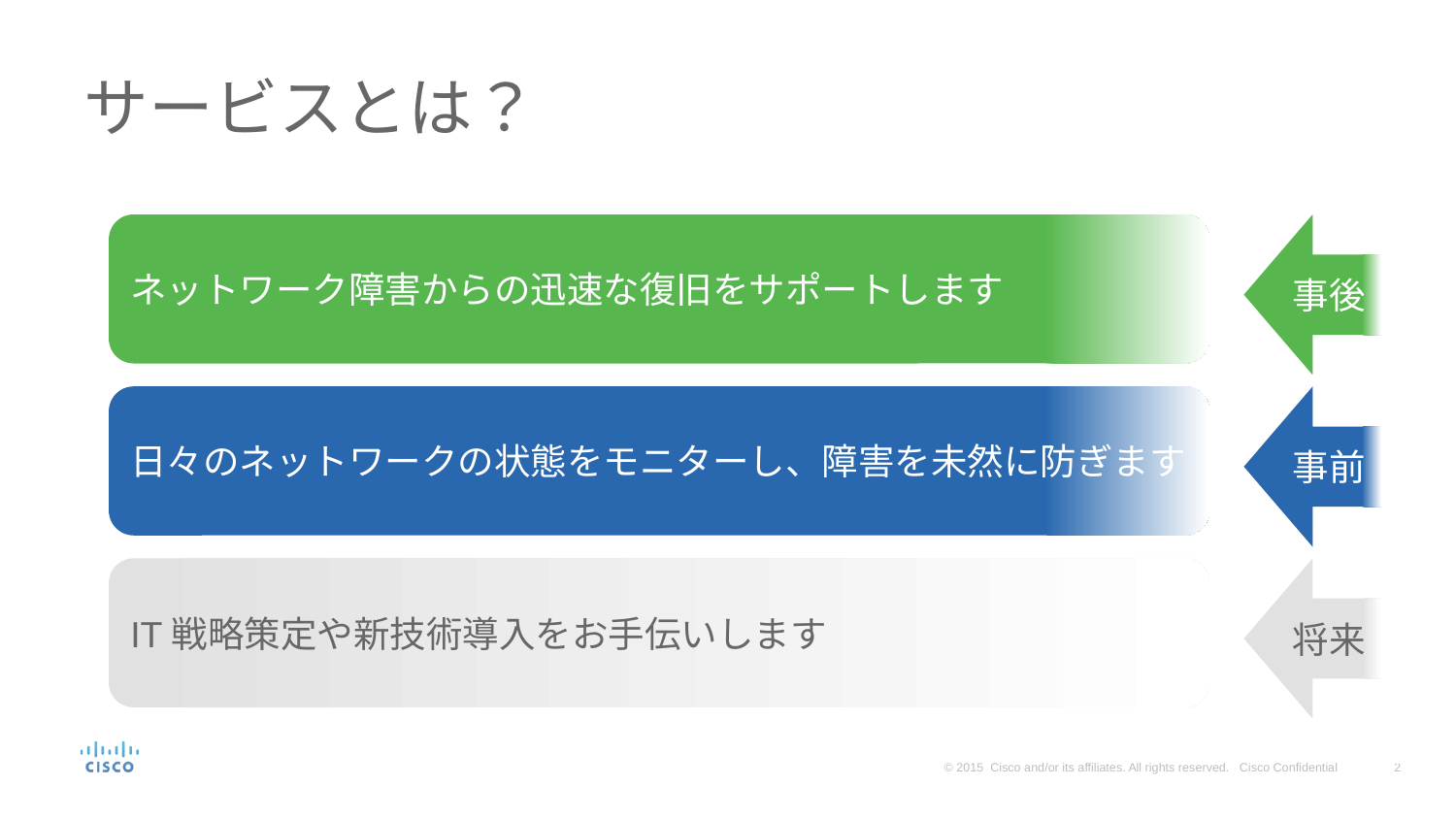

# サービスとは？
ネットワーク障害からの迅速な復旧をサポートします
事後
日々のネットワークの状態をモニターし、障害を未然に防ぎます
事前
IT戦略策定や新技術導入をお手伝いします
将来